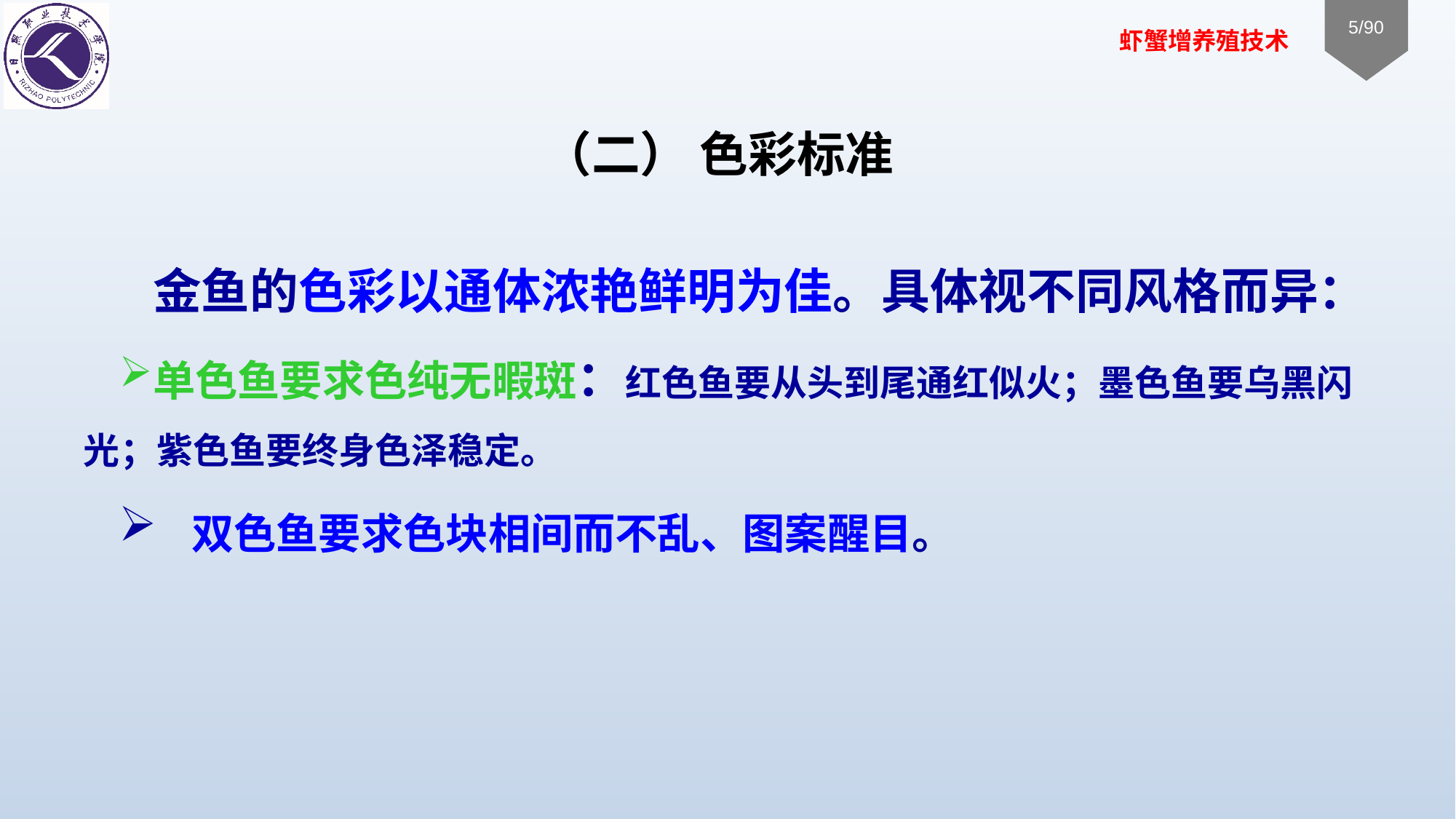

# （二） 色彩标准
  金鱼的色彩以通体浓艳鲜明为佳。具体视不同风格而异：
单色鱼要求色纯无暇斑：红色鱼要从头到尾通红似火；墨色鱼要乌黑闪光；紫色鱼要终身色泽稳定。
  双色鱼要求色块相间而不乱、图案醒目。